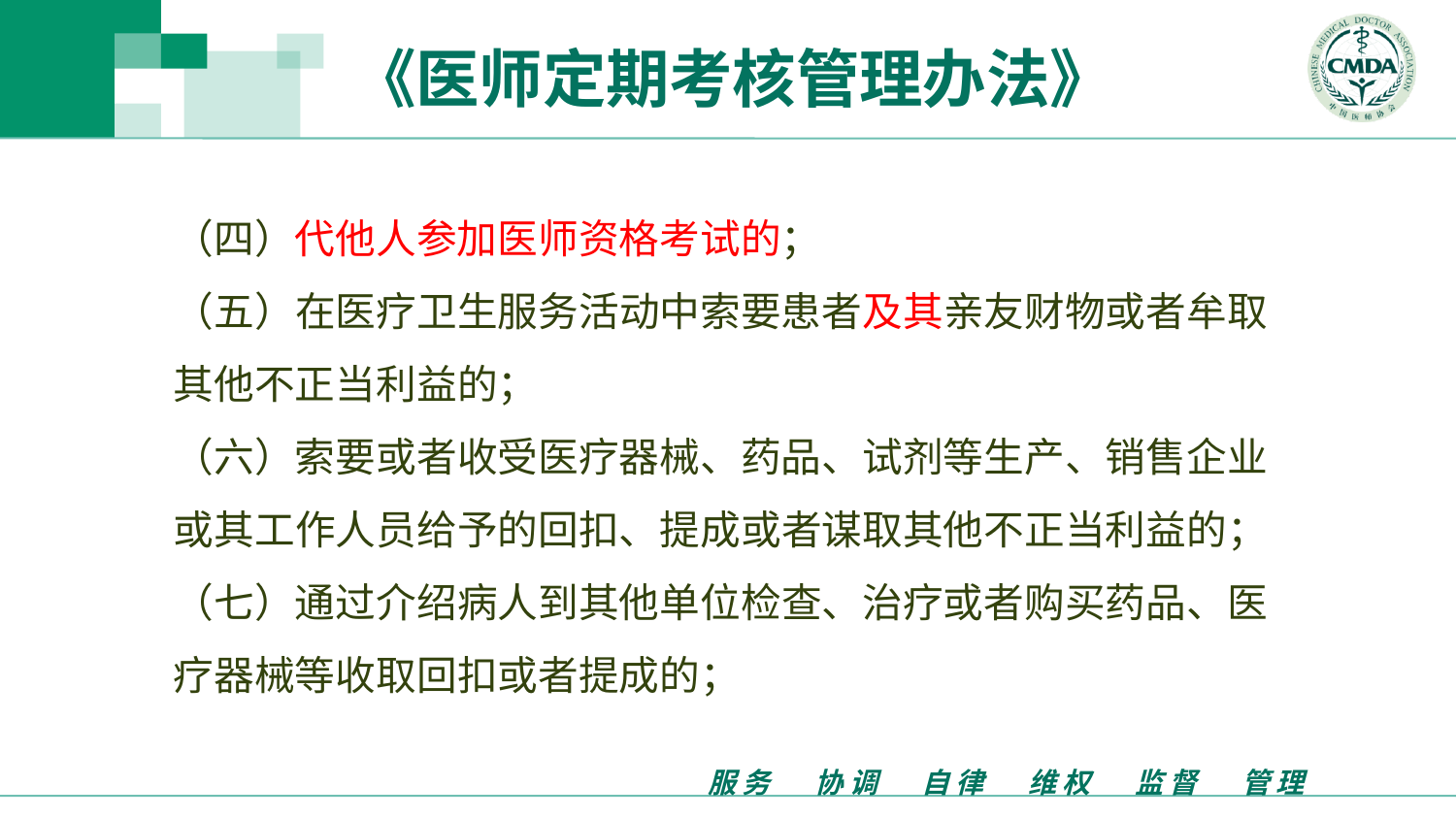

《医师定期考核管理办法》
（四）代他人参加医师资格考试的；
（五）在医疗卫生服务活动中索要患者及其亲友财物或者牟取其他不正当利益的；
（六）索要或者收受医疗器械、药品、试剂等生产、销售企业或其工作人员给予的回扣、提成或者谋取其他不正当利益的；
（七）通过介绍病人到其他单位检查、治疗或者购买药品、医疗器械等收取回扣或者提成的；